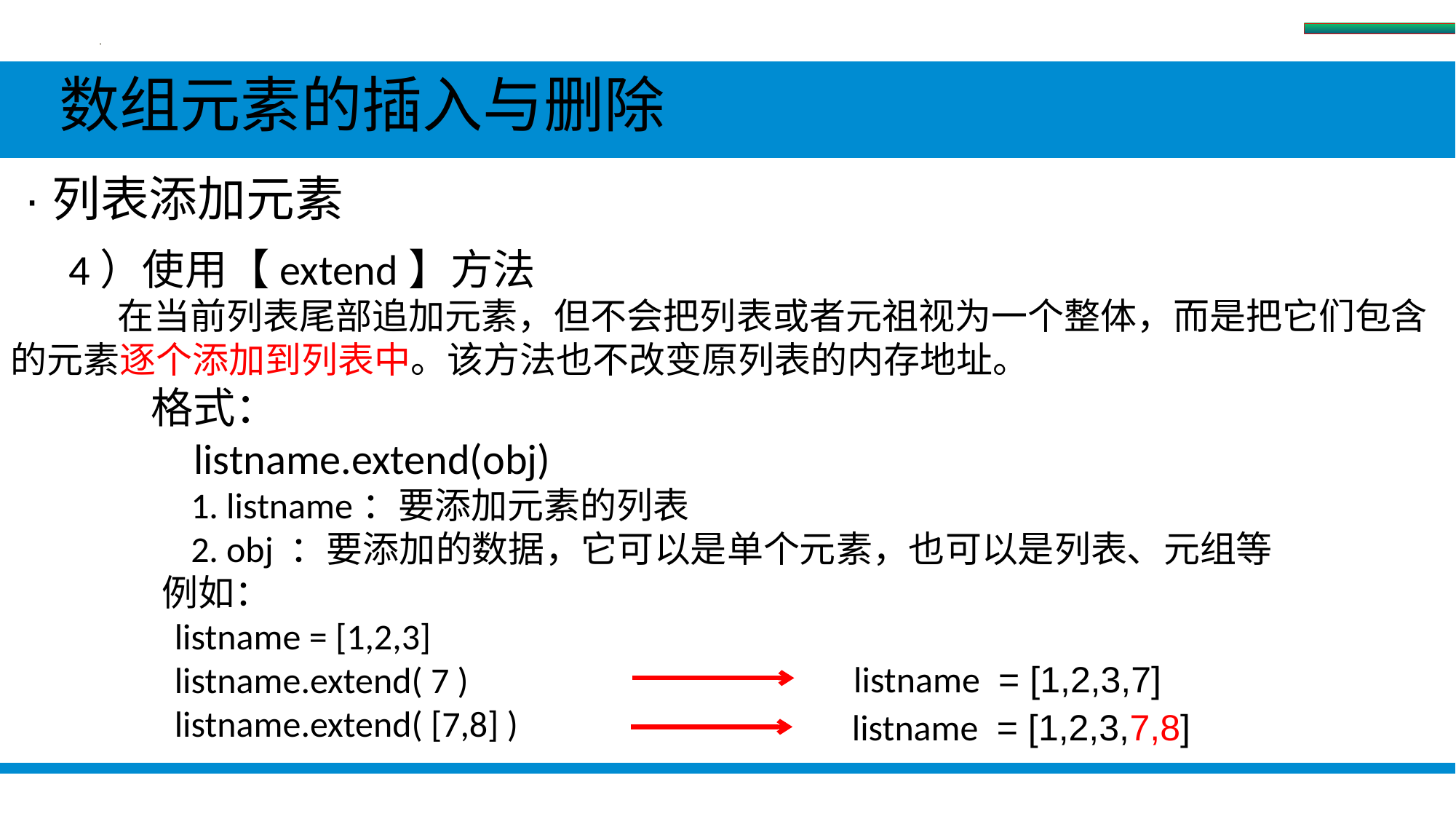

数组

  数组元素的插入与删除
 ·列表添加元素
      4）使用【extend】方法
            在当前列表尾部追加元素，但不会把列表或者元祖视为一个整体，而是把它们包含的元素逐个添加到列表中。该方法也不改变原列表的内存地址。
           格式：
                   listname.extend(obj)
                      1. listname：要添加元素的列表
                      2. obj ：要添加的数据，它可以是单个元素，也可以是列表、元组等
              例如：
                    listname = [1,2,3]
                    listname.extend( 7 )
                    listname.extend( [7,8] )
listname  = [1,2,3,7]
listname  = [1,2,3,7,8]
#